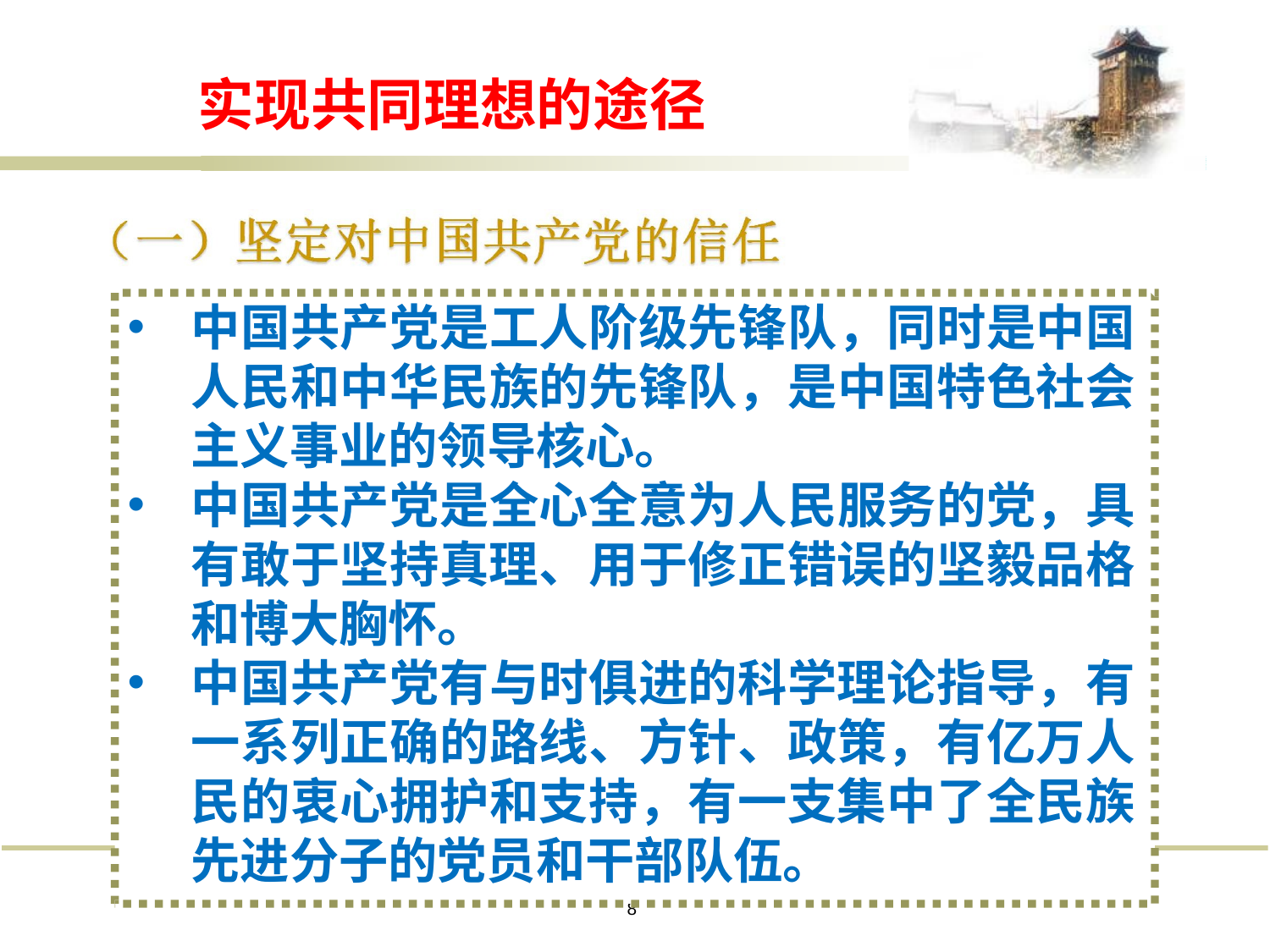

# 实现共同理想的途径

中国共产党是工人阶级先锋队，同时是中国 人民和中华民族的先锋队，是中国特色社会 主义事业的领导核心。
中国共产党是全心全意为人民服务的党，具 有敢于坚持真理、用于修正错误的坚毅品格 和博大胸怀。
中国共产党有与时俱进的科学理论指导，有 一系列正确的路线、方针、政策，有亿万人 民的衷心拥护和支持，有一支集中了全民族 先进分子的党员和干部队伍。

18